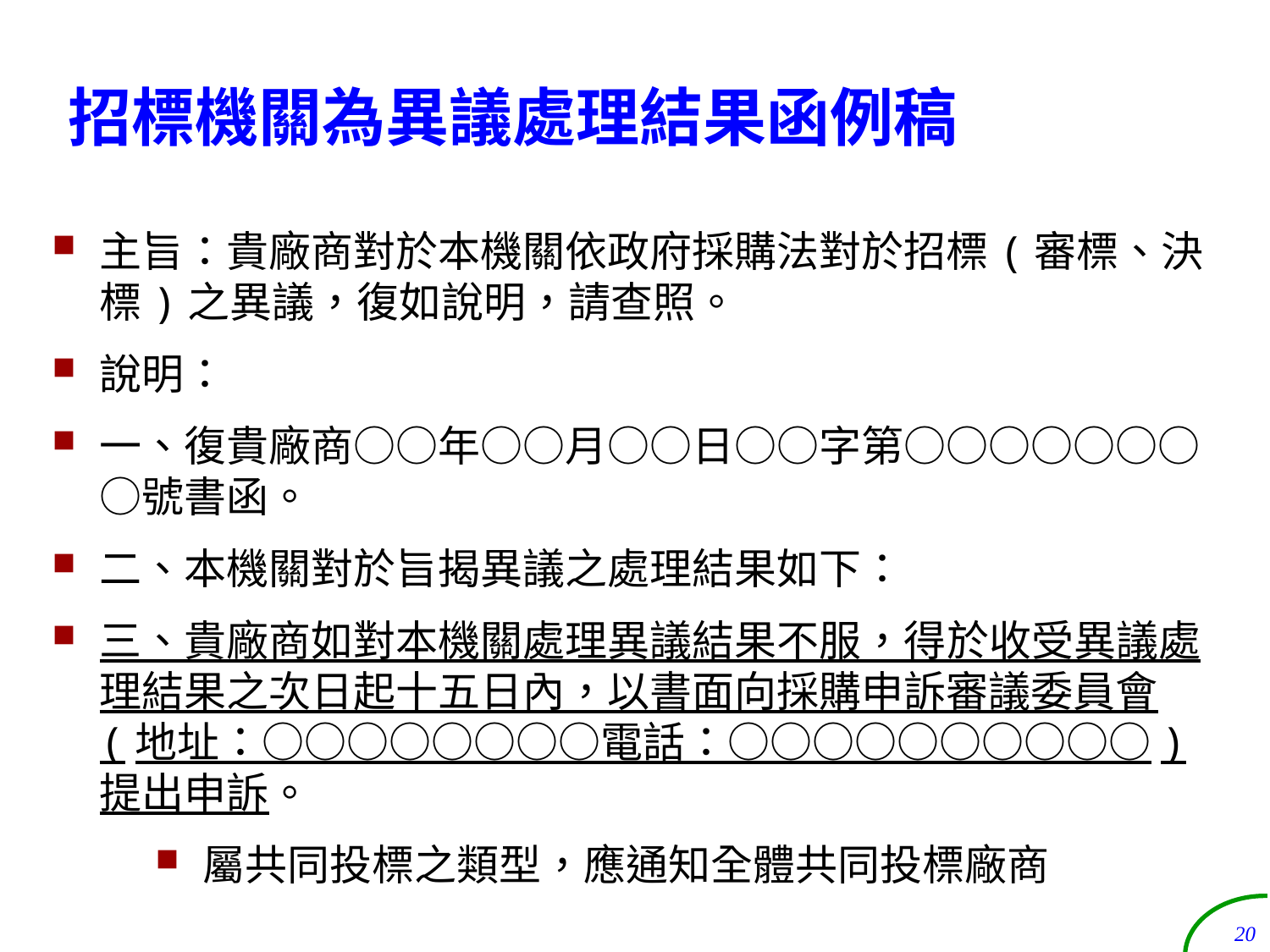

招標機關為異議處理結果函例稿
主旨：貴廠商對於本機關依政府採購法對於招標(審標、決標)之異議，復如說明，請查照。
說明：
一、復貴廠商○○年○○月○○日○○字第○○○○○○○○號書函。
二、本機關對於旨揭異議之處理結果如下：
三、貴廠商如對本機關處理異議結果不服，得於收受異議處理結果之次日起十五日內，以書面向採購申訴審議委員會(地址：○○○○○○○○電話：○○○○○○○○○○)提出申訴。
屬共同投標之類型，應通知全體共同投標廠商
20